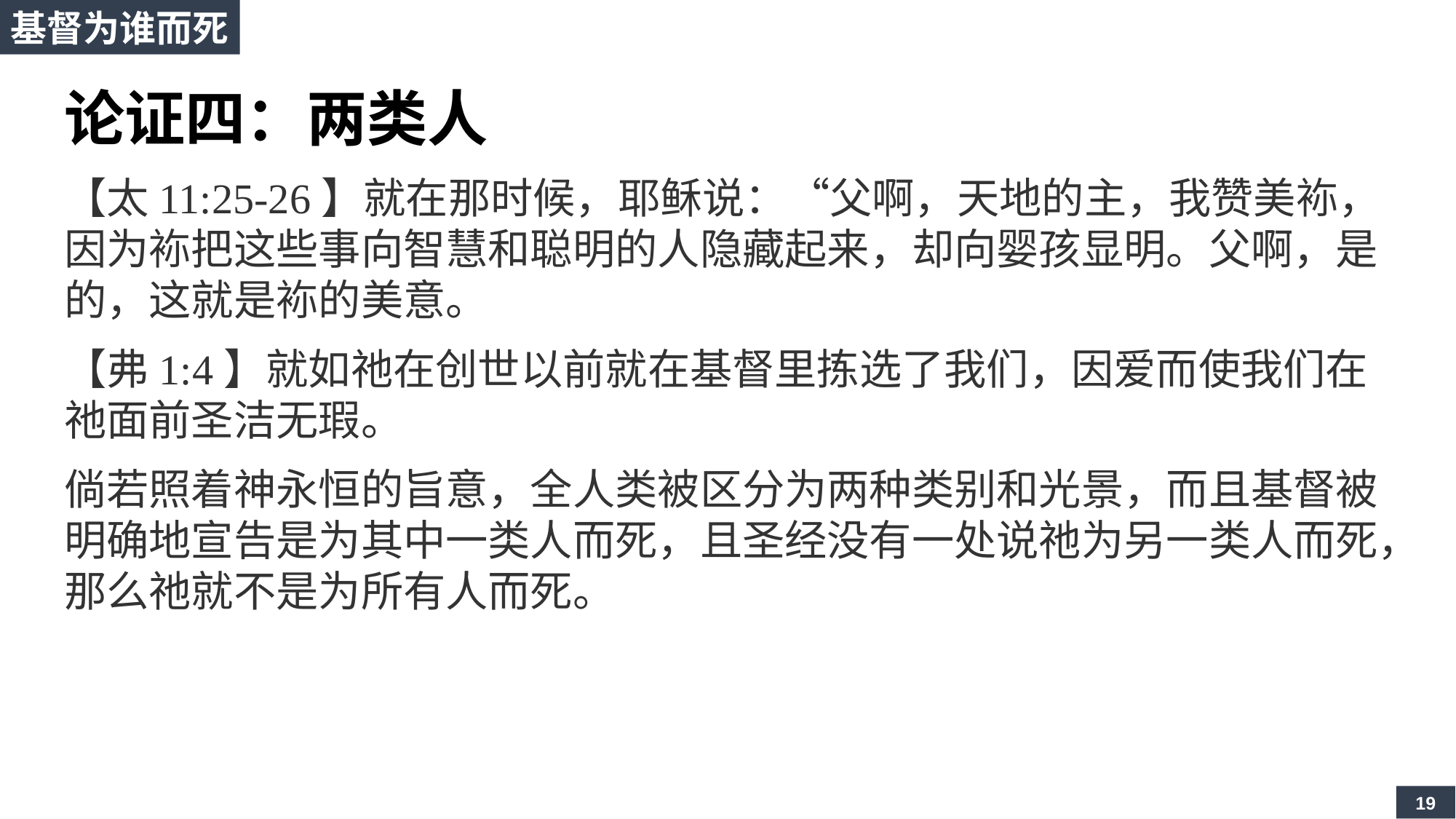

基督为谁而死
论证四：两类人
【太11:25-26】就在那时候，耶稣说：“父啊，天地的主，我赞美袮，因为袮把这些事向智慧和聪明的人隐藏起来，却向婴孩显明。父啊，是的，这就是袮的美意。
【弗1:4】就如祂在创世以前就在基督里拣选了我们，因爱而使我们在祂面前圣洁无瑕。
倘若照着神永恒的旨意，全人类被区分为两种类别和光景，而且基督被明确地宣告是为其中一类人而死，且圣经没有一处说祂为另一类人而死，那么祂就不是为所有人而死。
19